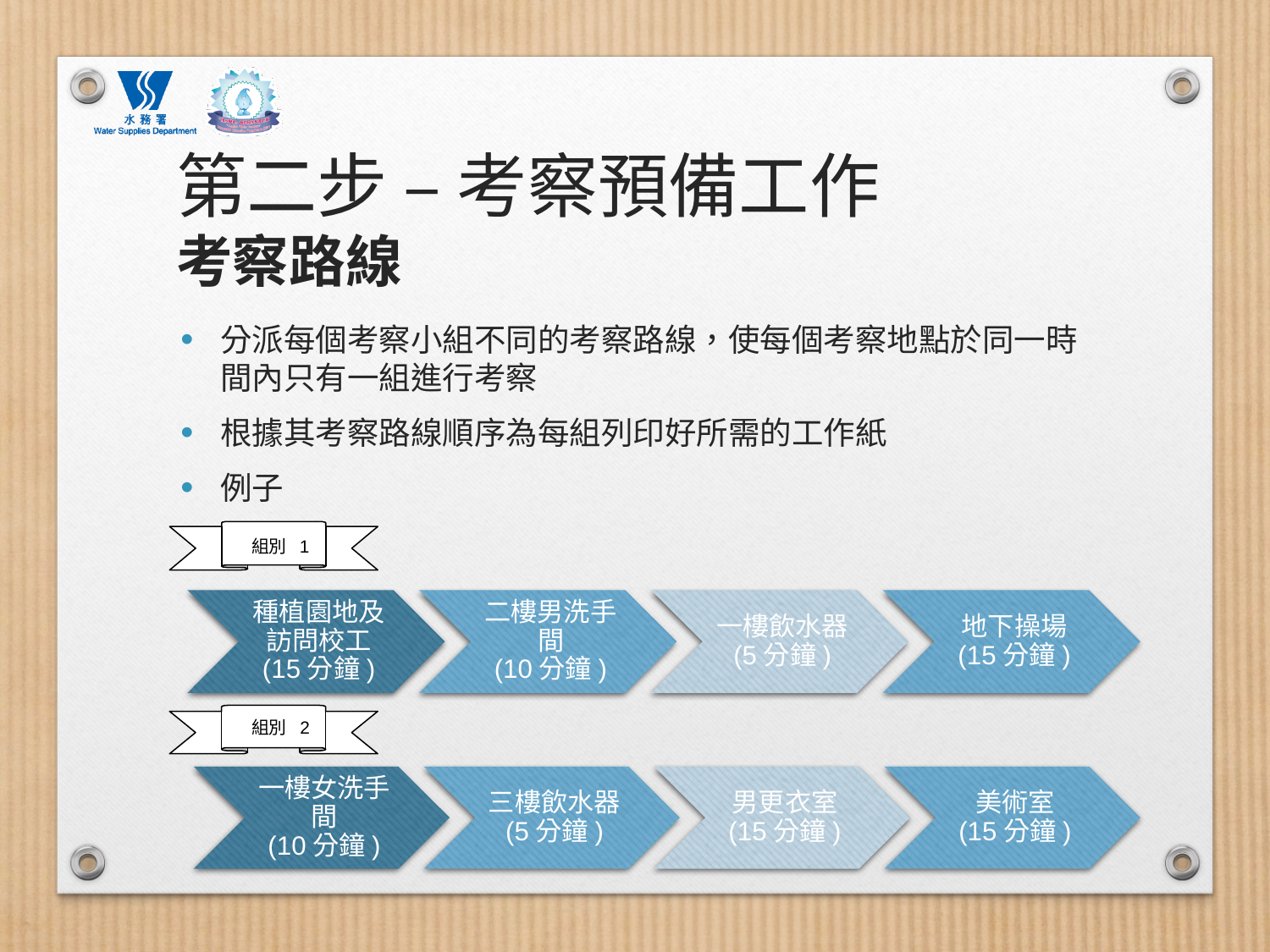

# 第二步 – 考察預備工作 考察路線
分派每個考察小組不同的考察路線，使每個考察地點於同一時間內只有一組進行考察
根據其考察路線順序為每組列印好所需的工作紙
例子

種植園地及訪問校工
(15分鐘)
二樓男洗手間
(10分鐘)
一樓飲水器
(5分鐘)
地下操場
(15分鐘)

組別 1
一樓女洗手間
(10分鐘)
三樓飲水器
(5分鐘)
男更衣室
(15分鐘)
美術室
(15分鐘)

組別 2